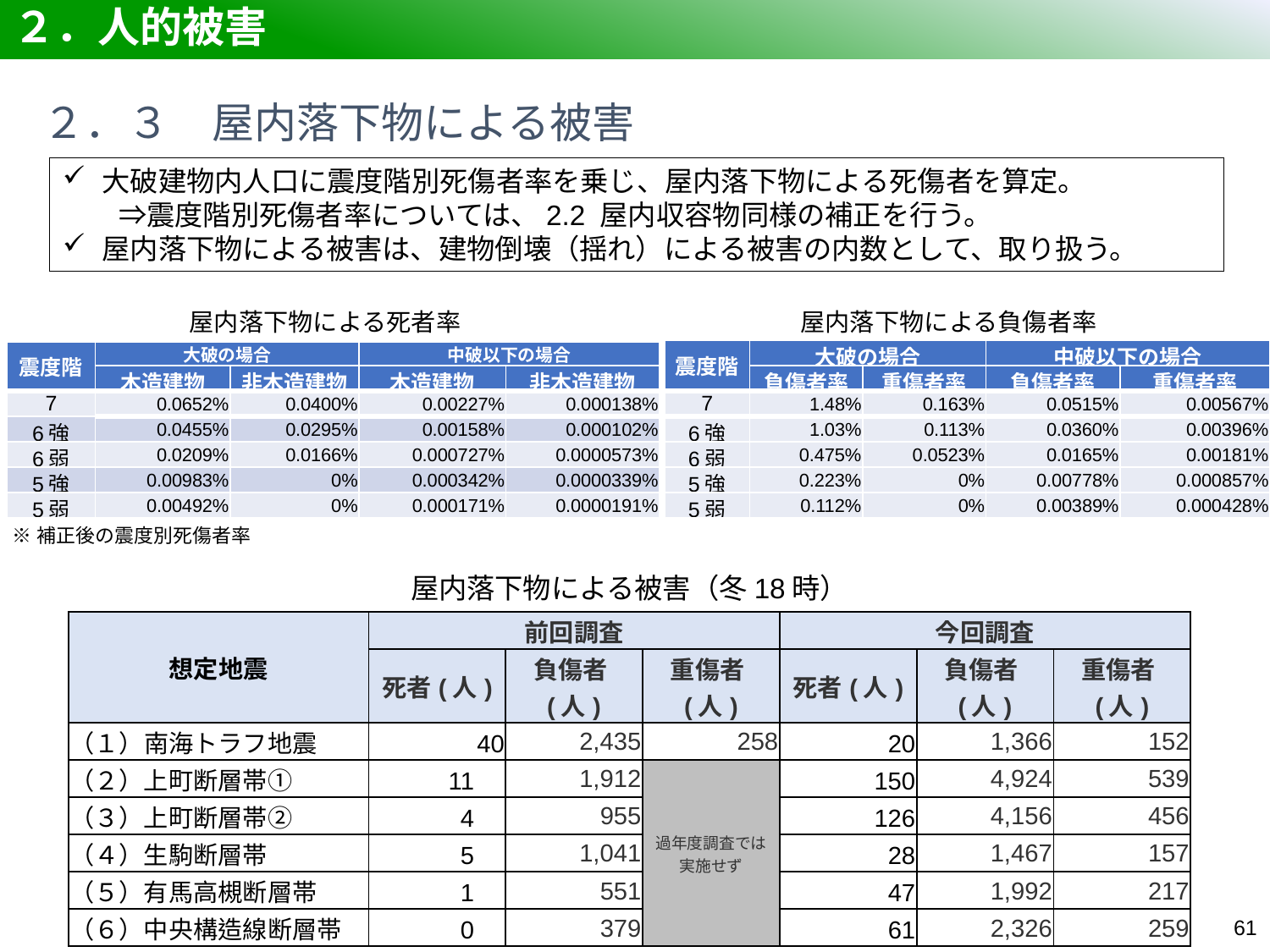

# ２．人的被害
２．３　屋内落下物による被害
大破建物内人口に震度階別死傷者率を乗じ、屋内落下物による死傷者を算定。
　　⇒震度階別死傷者率については、2.2 屋内収容物同様の補正を行う。
屋内落下物による被害は、建物倒壊（揺れ）による被害の内数として、取り扱う。
屋内落下物による負傷者率
屋内落下物による死者率
| 震度階 | 大破の場合 |  | 中破以下の場合 |  |
| --- | --- | --- | --- | --- |
|  | 負傷者率 | 重傷者率 | 負傷者率 | 重傷者率 |
| 7 | 1.48% | 0.163% | 0.0515% | 0.00567% |
| 6強 | 1.03% | 0.113% | 0.0360% | 0.00396% |
| 6弱 | 0.475% | 0.0523% | 0.0165% | 0.00181% |
| 5強 | 0.223% | 0% | 0.00778% | 0.000857% |
| 5弱 | 0.112% | 0% | 0.00389% | 0.000428% |
| 震度階 | 大破の場合 |  | 中破以下の場合 |  |
| --- | --- | --- | --- | --- |
|  | 木造建物 | 非木造建物 | 木造建物 | 非木造建物 |
| 7 | 0.0652% | 0.0400% | 0.00227% | 0.000138% |
| 6強 | 0.0455% | 0.0295% | 0.00158% | 0.000102% |
| 6弱 | 0.0209% | 0.0166% | 0.000727% | 0.0000573% |
| 5強 | 0.00983% | 0% | 0.000342% | 0.0000339% |
| 5弱 | 0.00492% | 0% | 0.000171% | 0.0000191% |
※補正後の震度別死傷者率
屋内落下物による被害（冬18時）
| 想定地震 | 前回調査 |  |  | 今回調査 |  |  |
| --- | --- | --- | --- | --- | --- | --- |
|  | 死者(人) | 負傷者(人) | 重傷者(人) | 死者(人) | 負傷者(人) | 重傷者(人) |
| （１）南海トラフ地震 | 40 | 2,435 | 258 | 20 | 1,366 | 152 |
| （２）上町断層帯① | 11 | 1,912 | 過年度調査では 実施せず | 150 | 4,924 | 539 |
| （３）上町断層帯② | 4 | 955 |  | 126 | 4,156 | 456 |
| （４）生駒断層帯 | 5 | 1,041 |  | 28 | 1,467 | 157 |
| （５）有馬高槻断層帯 | 1 | 551 |  | 47 | 1,992 | 217 |
| （６）中央構造線断層帯 | 0 | 379 |  | 61 | 2,326 | 259 |
61